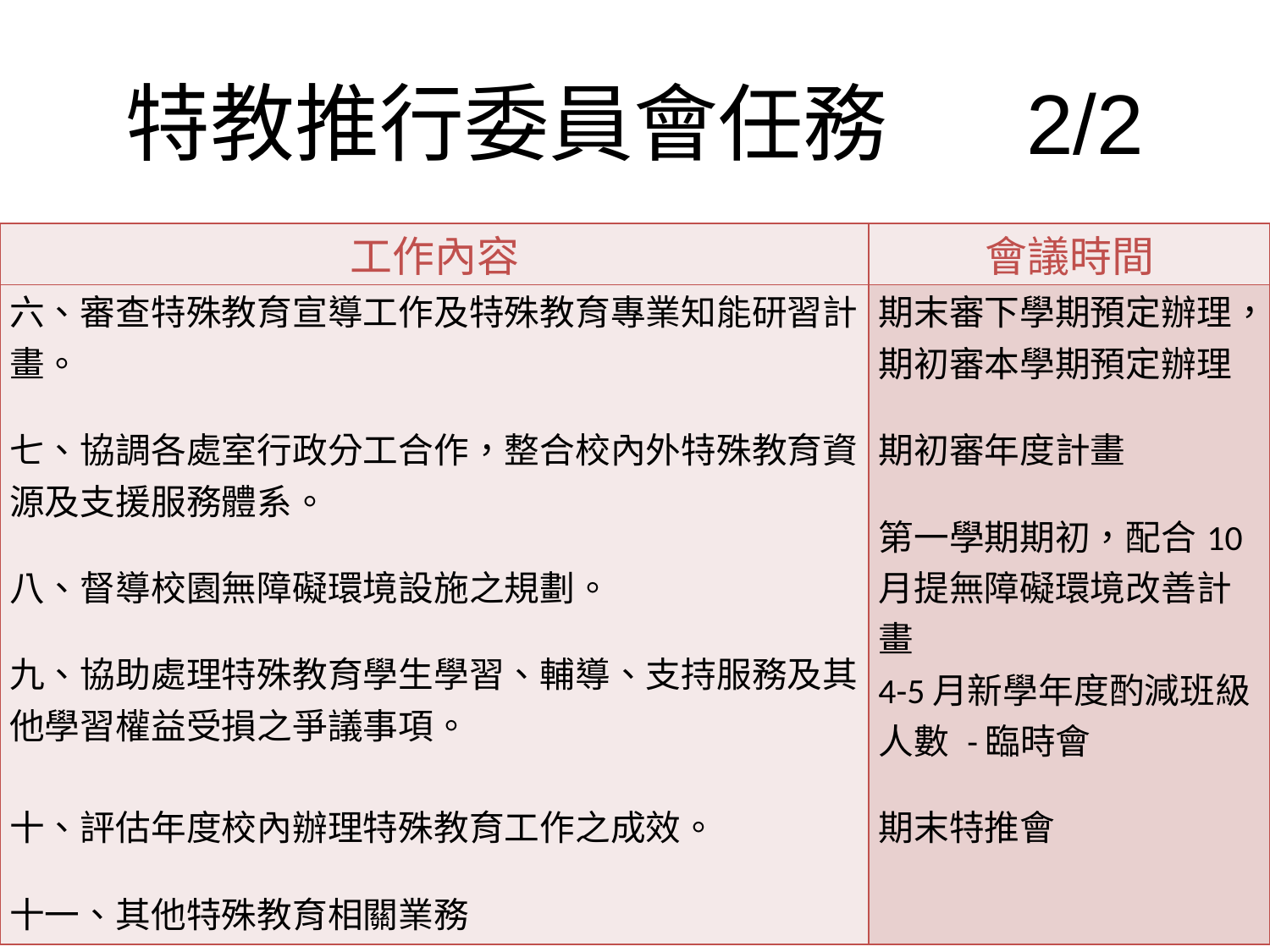

# 特教推行委員會任務      2/2
| 工作內容 | 會議時間 |
| --- | --- |
| 六、審查特殊教育宣導工作及特殊教育專業知能研習計畫。   七、協調各處室行政分工合作，整合校內外特殊教育資源及支援服務體系。   八、督導校園無障礙環境設施之規劃。   九、協助處理特殊教育學生學習、輔導、支持服務及其他學習權益受損之爭議事項。 十、評估年度校內辦理特殊教育工作之成效。   十一、其他特殊教育相關業務 | 期末審下學期預定辦理，期初審本學期預定辦理 期初審年度計畫   第一學期期初，配合10月提無障礙環境改善計畫 4-5月新學年度酌減班級人數 -臨時會   期末特推會 |